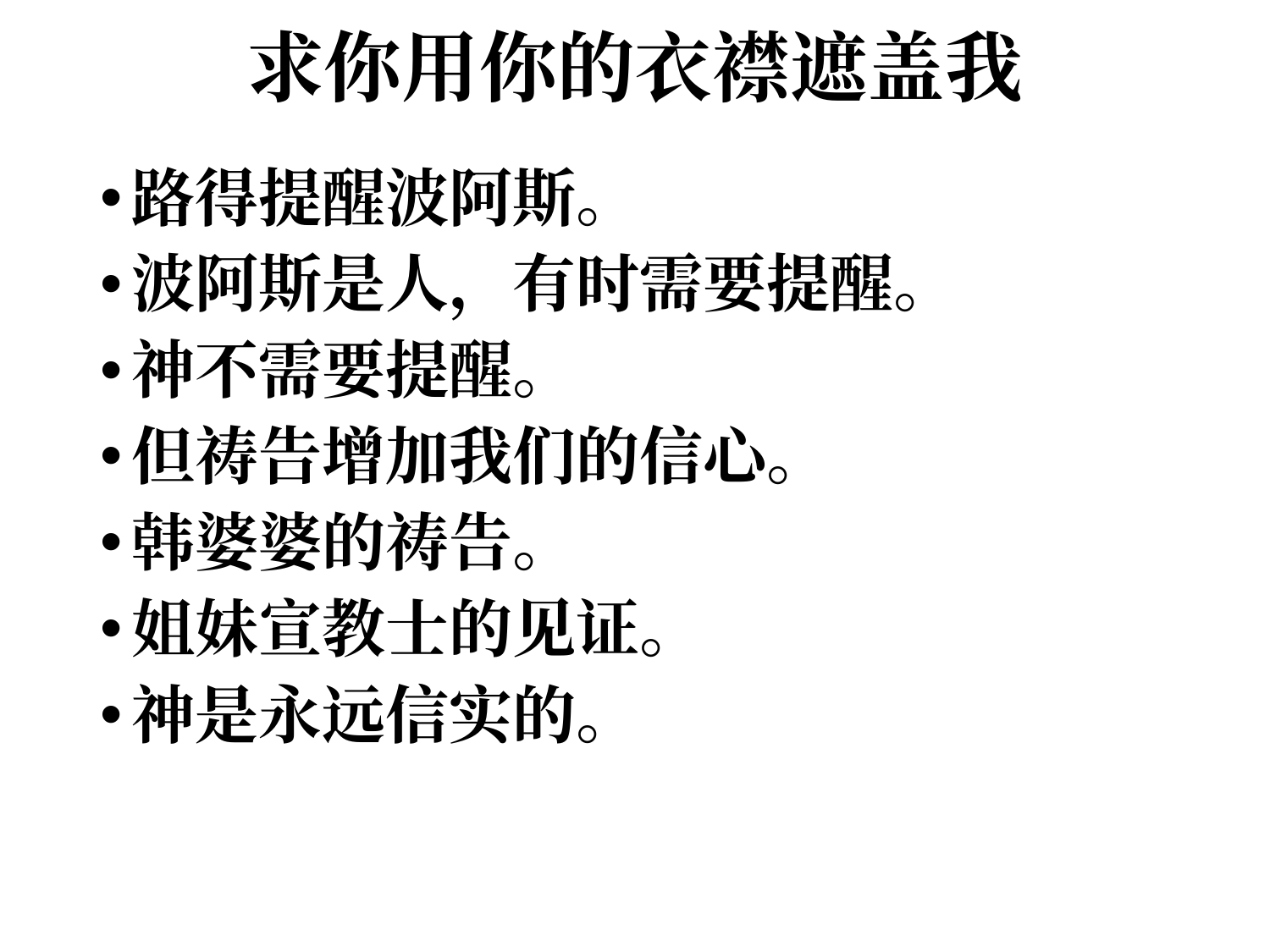

# 求你用你的衣襟遮盖我
路得提醒波阿斯。
波阿斯是人，有时需要提醒。
神不需要提醒。
但祷告增加我们的信心。
韩婆婆的祷告。
姐妹宣教士的见证。
神是永远信实的。